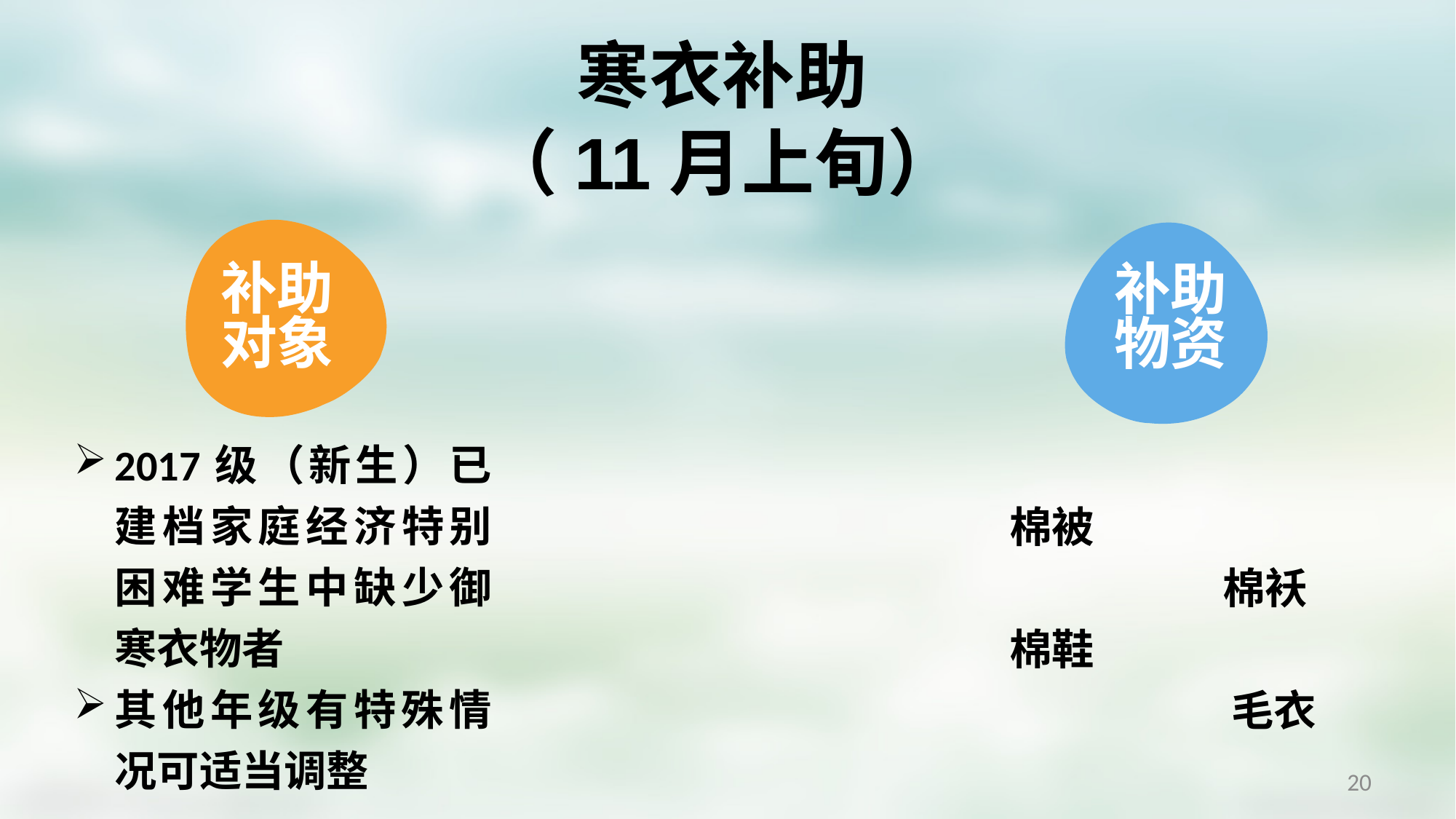

寒衣补助
（11月上旬）

补助
对象
补助
物资
2017级（新生）已建档家庭经济特别困难学生中缺少御寒衣物者
其他年级有特殊情况可适当调整
棉被
                         棉袄
棉鞋
                          毛衣
20